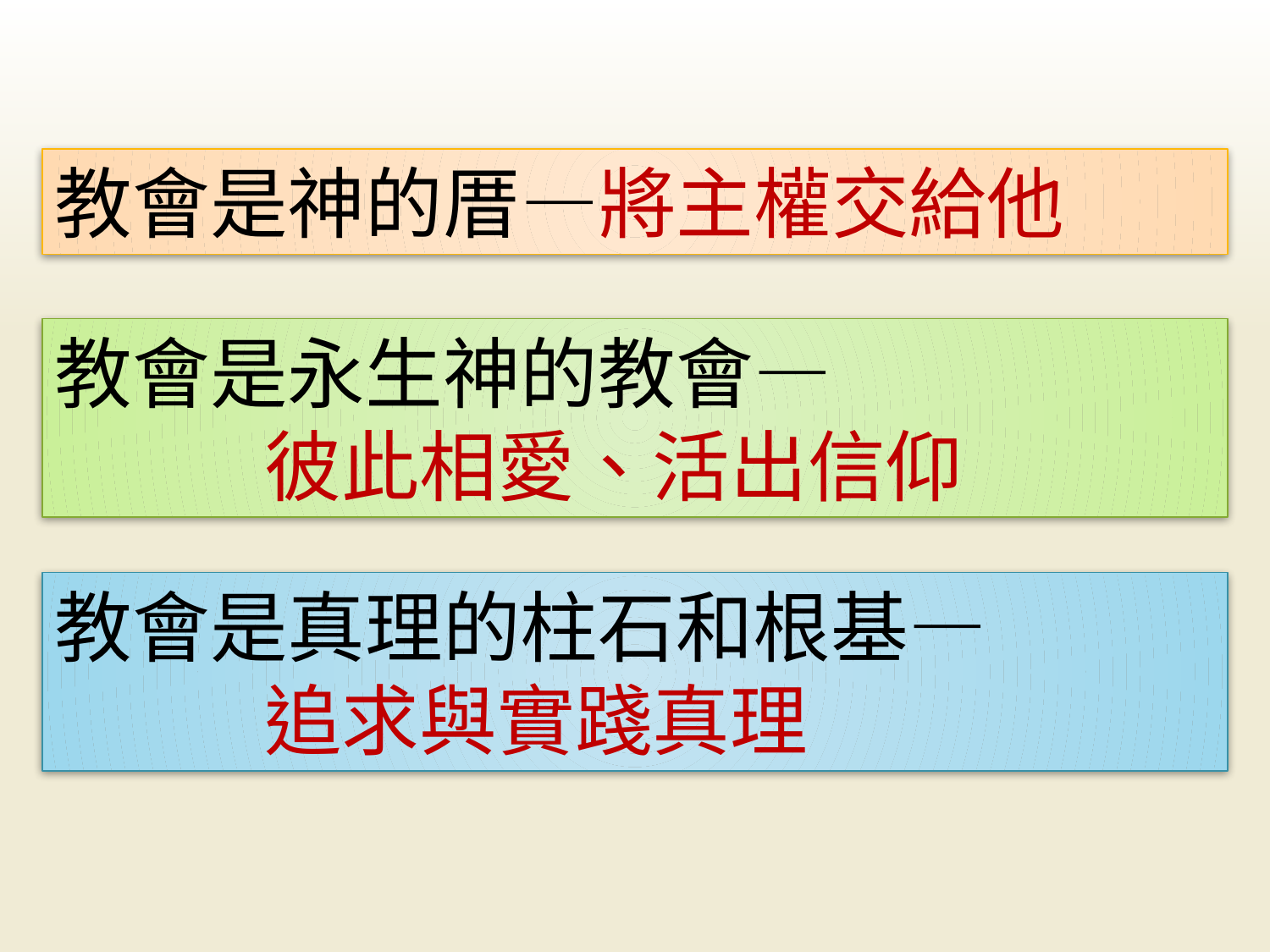

教會是神的厝—將主權交給他
教會是永生神的教會—
           彼此相愛、活出信仰
教會是真理的柱石和根基—
           追求與實踐真理